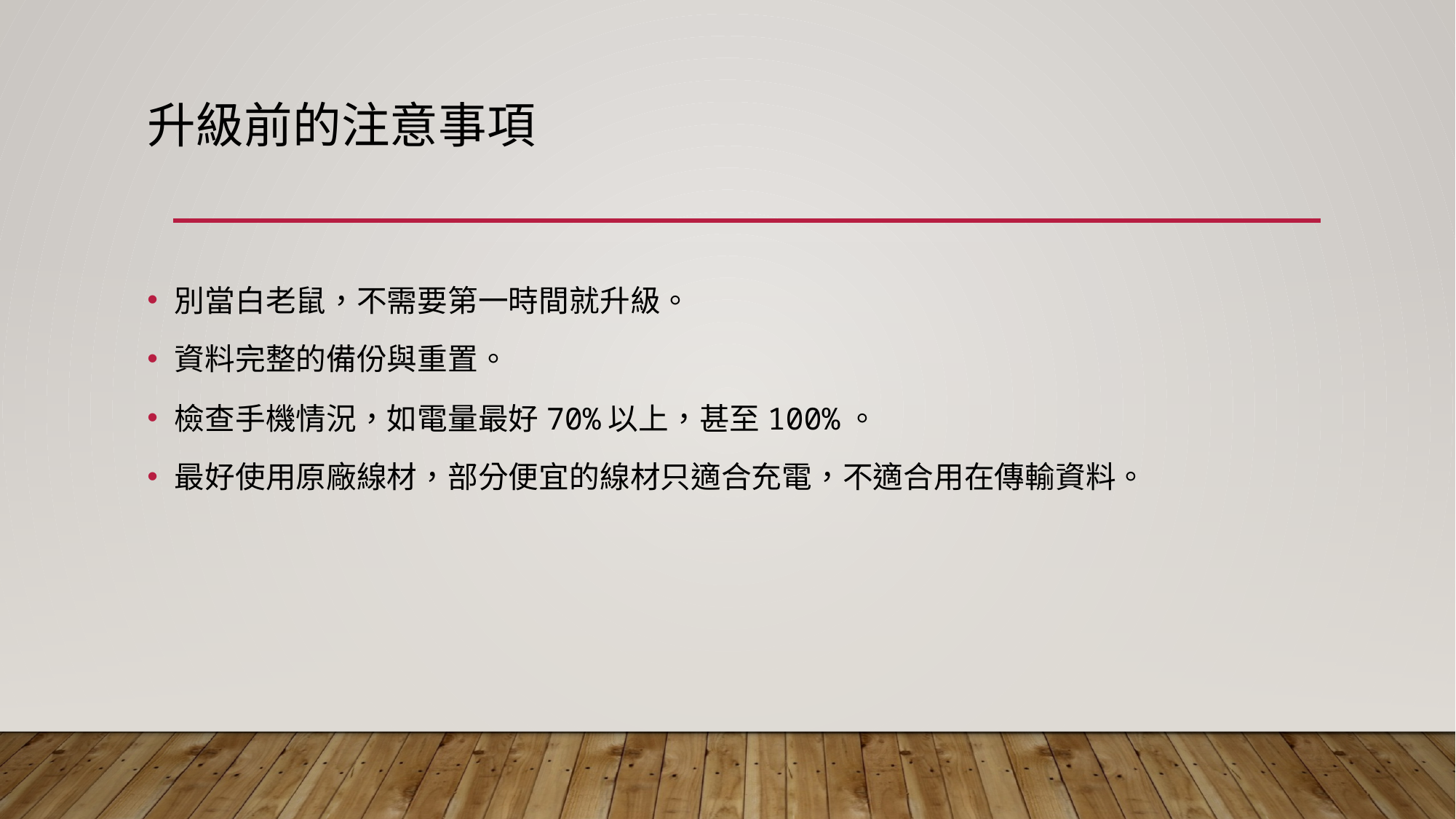

# 升級前的注意事項
別當白老鼠，不需要第一時間就升級。
資料完整的備份與重置。
檢查手機情況，如電量最好70%以上，甚至100%。
最好使用原廠線材，部分便宜的線材只適合充電，不適合用在傳輸資料。